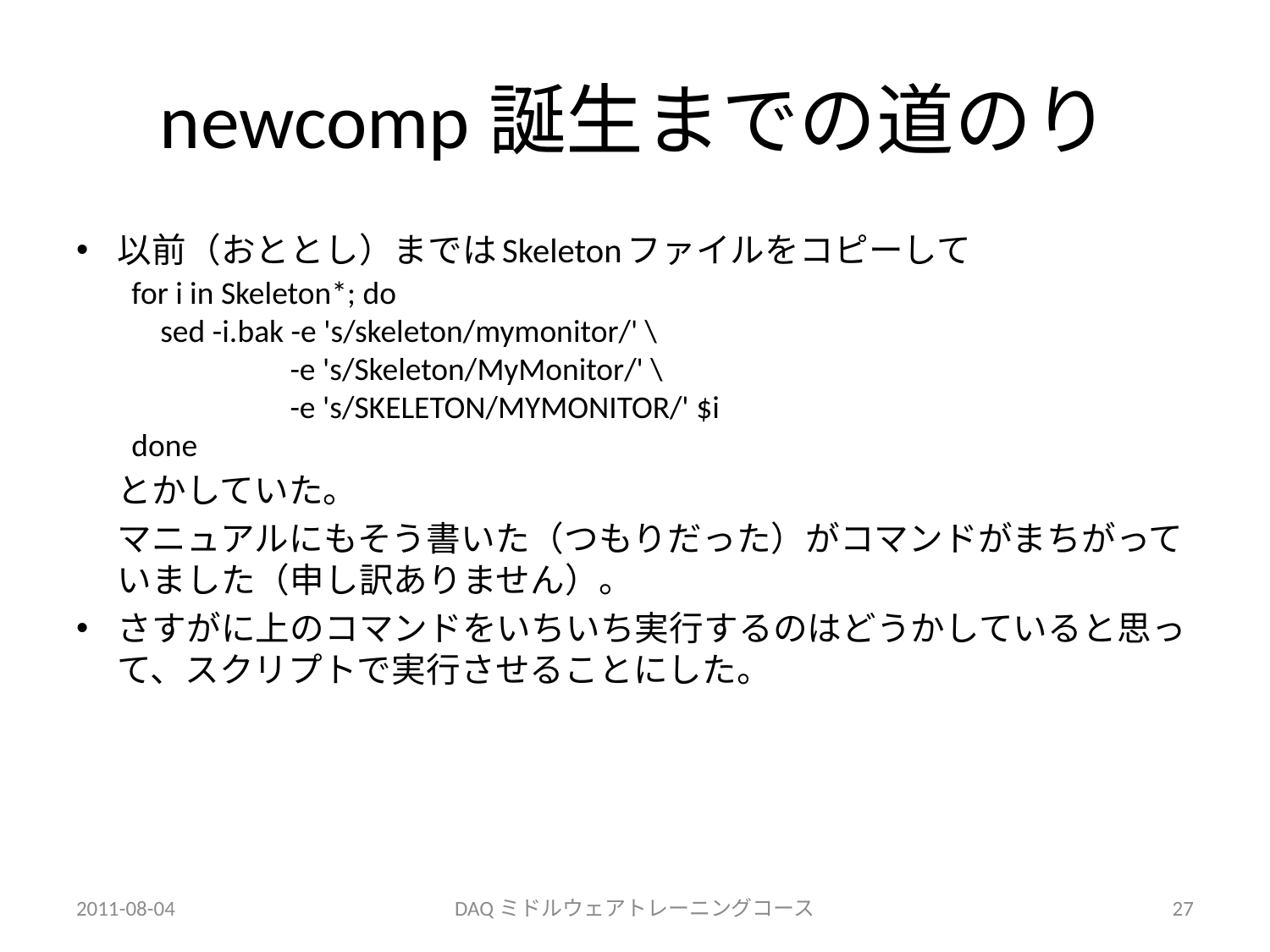

# newcomp誕生までの道のり
以前（おととし）まではSkeletonファイルをコピーして

	とかしていた。
	マニュアルにもそう書いた（つもりだった）がコマンドがまちがっていました（申し訳ありません）。
さすがに上のコマンドをいちいち実行するのはどうかしていると思って、スクリプトで実行させることにした。

for i in Skeleton*; do
    sed -i.bak -e 's/skeleton/mymonitor/' \
                      -e 's/Skeleton/MyMonitor/' \
                      -e 's/SKELETON/MYMONITOR/' $i
done
2011-08-04
DAQミドルウェアトレーニングコース
27